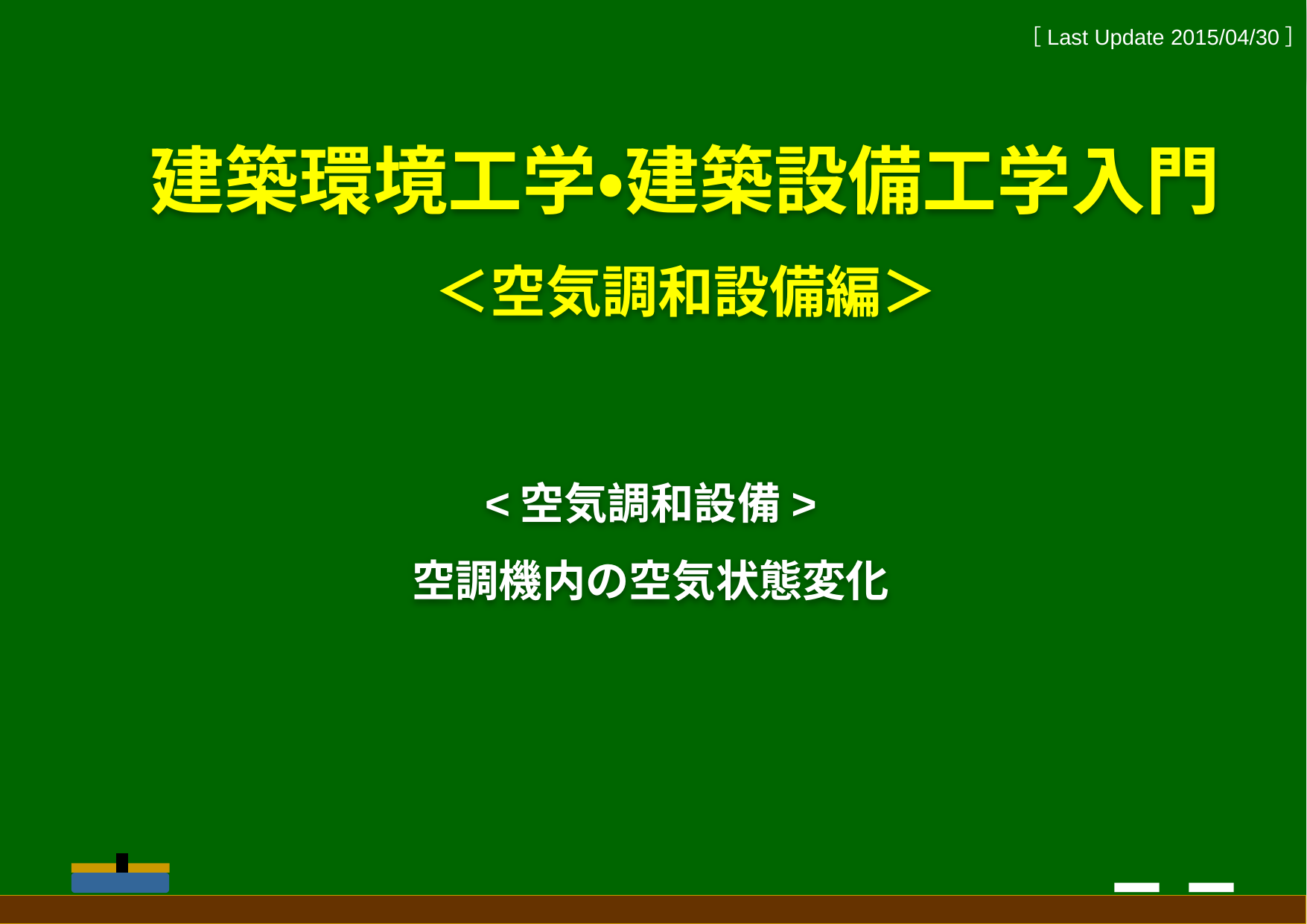

［Last Update 2015/04/30］

建築環境工学・建築設備工学入門
＜空気調和設備編＞
<空気調和設備>
空調機内の空気状態変化